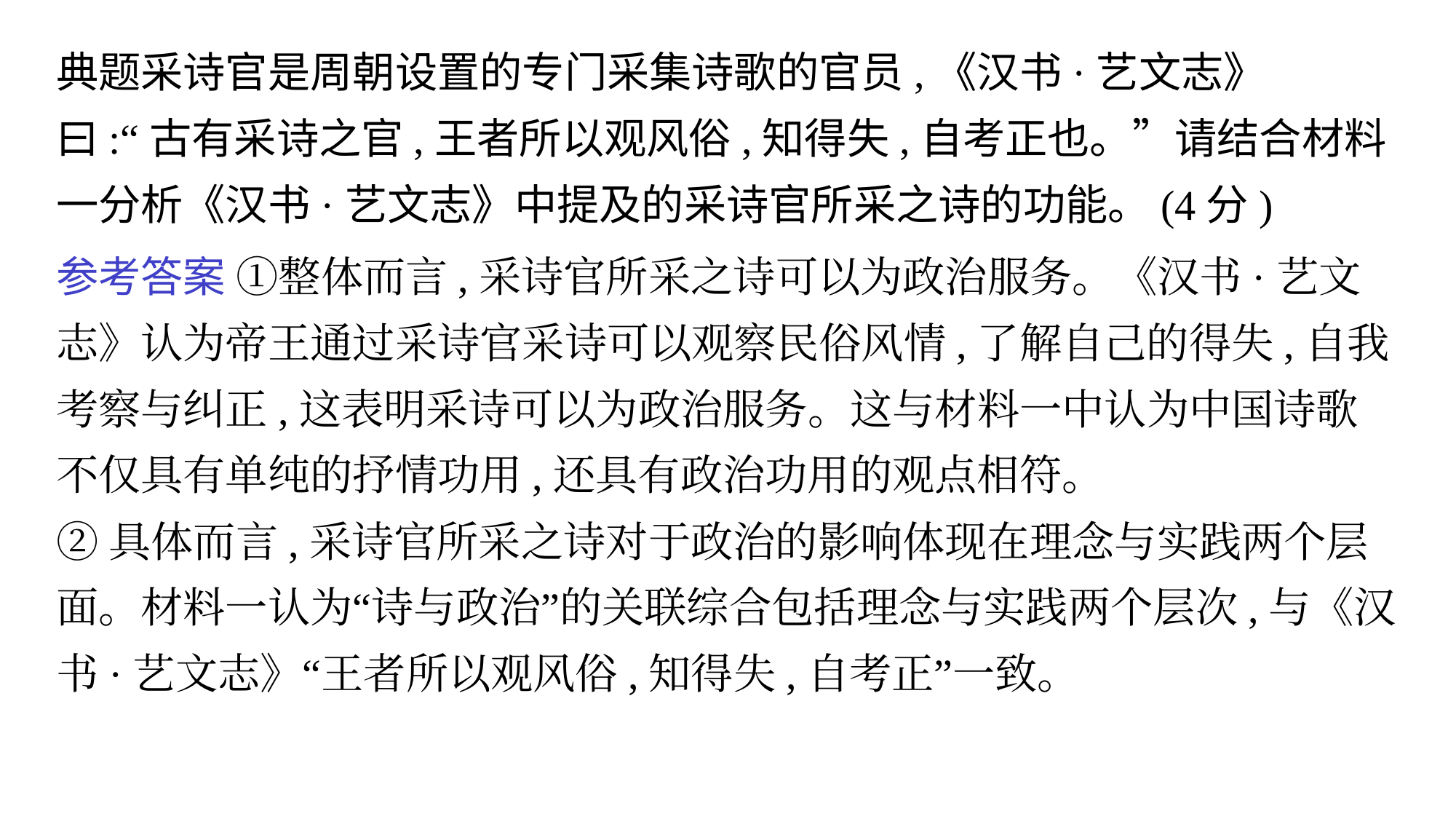

典题采诗官是周朝设置的专门采集诗歌的官员,《汉书·艺文志》曰:“古有采诗之官,王者所以观风俗,知得失,自考正也。”请结合材料一分析《汉书·艺文志》中提及的采诗官所采之诗的功能。(4分)
参考答案 ①整体而言,采诗官所采之诗可以为政治服务。《汉书·艺文志》认为帝王通过采诗官采诗可以观察民俗风情,了解自己的得失,自我考察与纠正,这表明采诗可以为政治服务。这与材料一中认为中国诗歌不仅具有单纯的抒情功用,还具有政治功用的观点相符。
②具体而言,采诗官所采之诗对于政治的影响体现在理念与实践两个层面。材料一认为“诗与政治”的关联综合包括理念与实践两个层次,与《汉书·艺文志》“王者所以观风俗,知得失,自考正”一致。